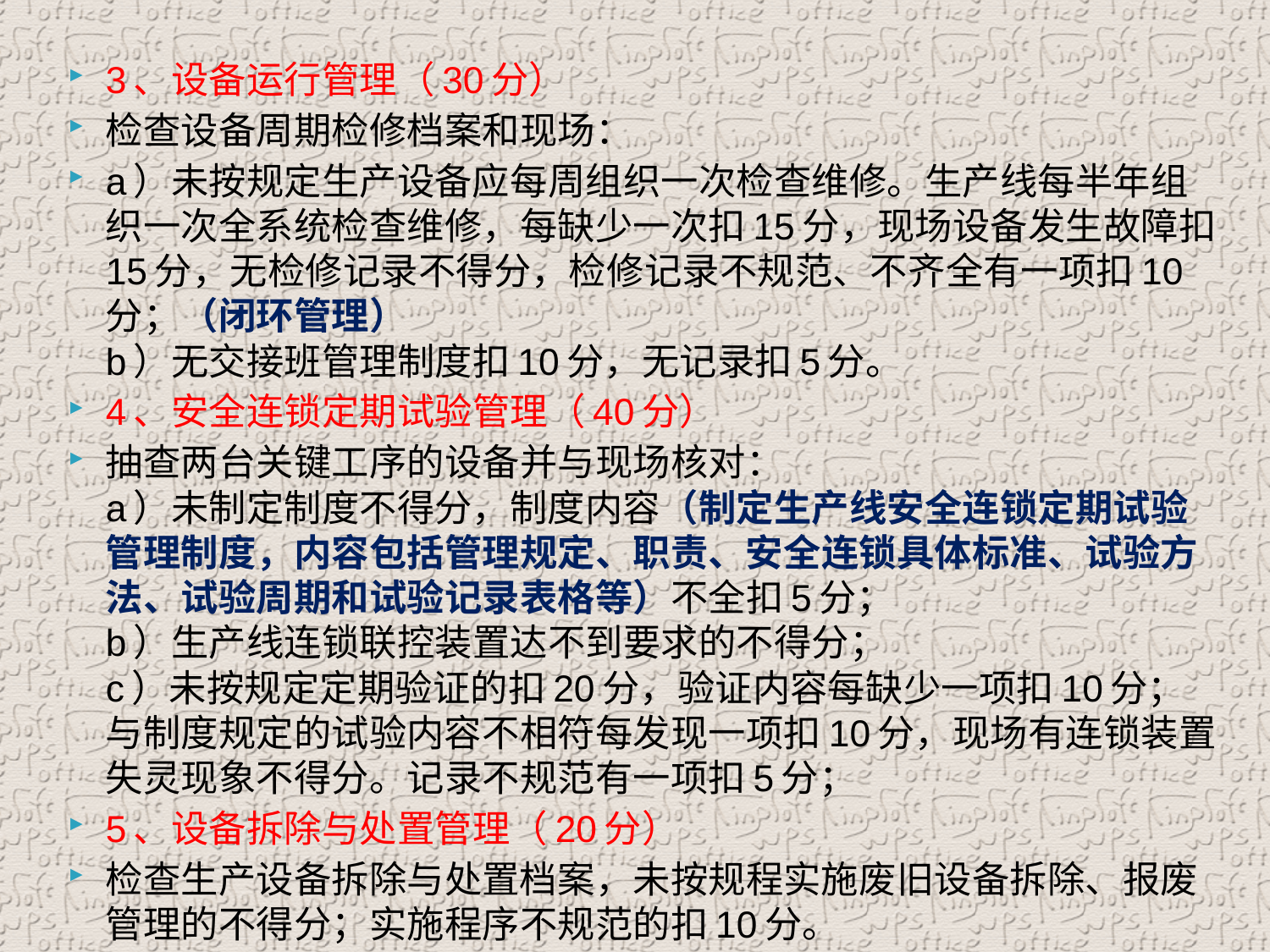

3、设备运行管理（30分）
检查设备周期检修档案和现场：
a）未按规定生产设备应每周组织一次检查维修。生产线每半年组织一次全系统检查维修，每缺少一次扣15分，现场设备发生故障扣15分，无检修记录不得分，检修记录不规范、不齐全有一项扣10分；（闭环管理）
b）无交接班管理制度扣10分，无记录扣5分。
4、安全连锁定期试验管理（40分）
抽查两台关键工序的设备并与现场核对：
a）未制定制度不得分，制度内容（制定生产线安全连锁定期试验管理制度，内容包括管理规定、职责、安全连锁具体标准、试验方法、试验周期和试验记录表格等）不全扣5分；
b）生产线连锁联控装置达不到要求的不得分；
c）未按规定定期验证的扣20分，验证内容每缺少一项扣10分；与制度规定的试验内容不相符每发现一项扣10分，现场有连锁装置失灵现象不得分。记录不规范有一项扣5分；
5、设备拆除与处置管理（20分）
检查生产设备拆除与处置档案，未按规程实施废旧设备拆除、报废管理的不得分；实施程序不规范的扣10分。